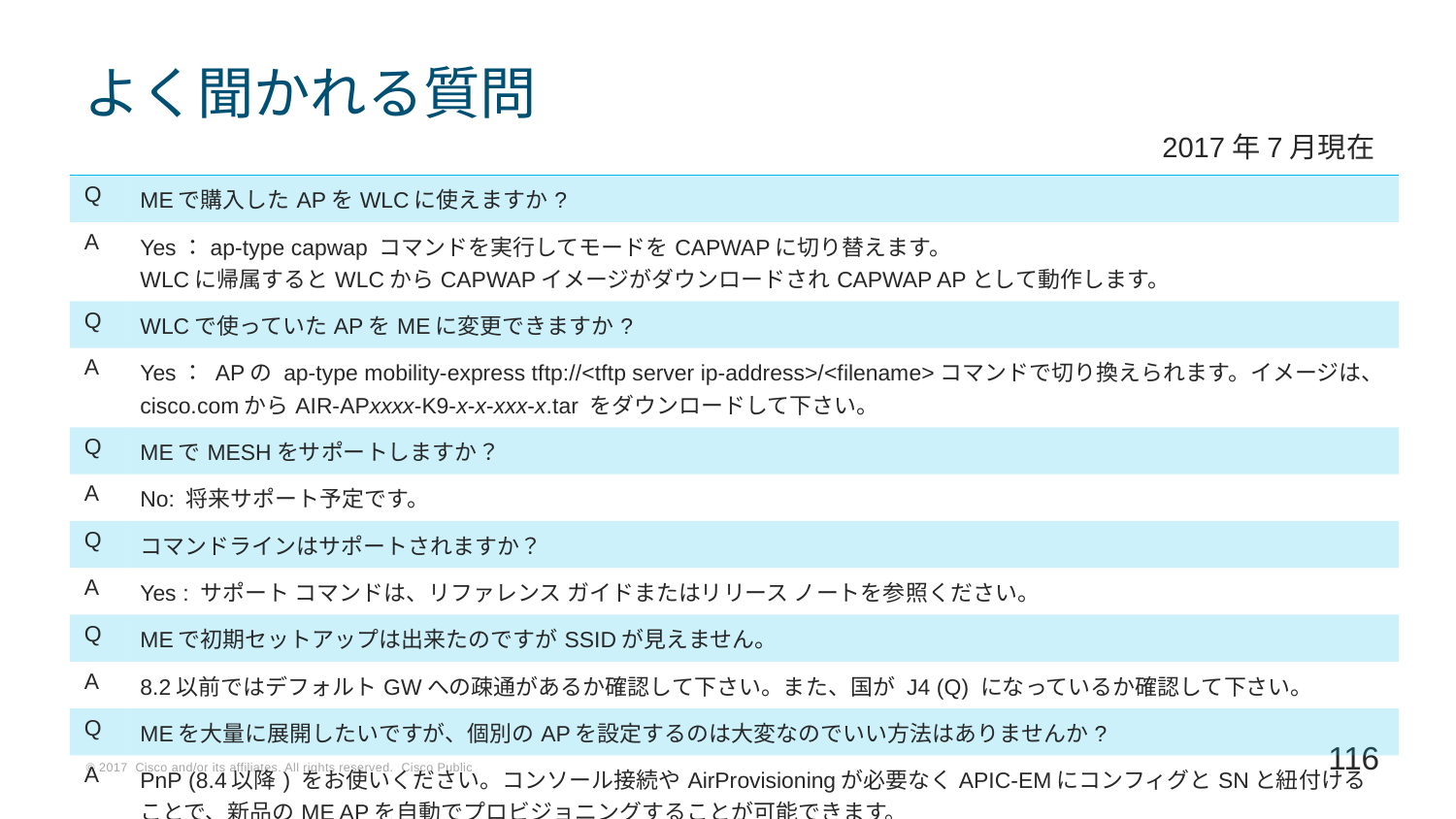

# よく聞かれる質問
2017年7月現在
| Q | MEで購入したAPをWLCに使えますか? |
| --- | --- |
| A | Yes：ap-type capwap コマンドを実行してモードをCAPWAPに切り替えます。 WLCに帰属するとWLCからCAPWAPイメージがダウンロードされCAPWAP APとして動作します。 |
| Q | WLCで使っていたAPをMEに変更できますか? |
| A | Yes： APの ap-type mobility-express tftp://<tftp server ip-address>/<filename>コマンドで切り換えられます。イメージは、cisco.comからAIR-APxxxx-K9-x-x-xxx-x.tar をダウンロードして下さい。 |
| Q | MEでMESHをサポートしますか？ |
| A | No: 将来サポート予定です。 |
| Q | コマンドラインはサポートされますか？ |
| A | Yes : サポート コマンドは、リファレンス ガイドまたはリリース ノートを参照ください。 |
| Q | MEで初期セットアップは出来たのですがSSIDが見えません。 |
| A | 8.2以前ではデフォルトGWへの疎通があるか確認して下さい。また、国が J4 (Q) になっているか確認して下さい。 |
| Q | MEを大量に展開したいですが、個別のAPを設定するのは大変なのでいい方法はありませんか? |
| A | PnP (8.4以降) をお使いください。コンソール接続やAirProvisioningが必要なくAPIC-EMにコンフィグとSNと紐付けることで、新品のME APを自動でプロビジョニングすることが可能できます。 |